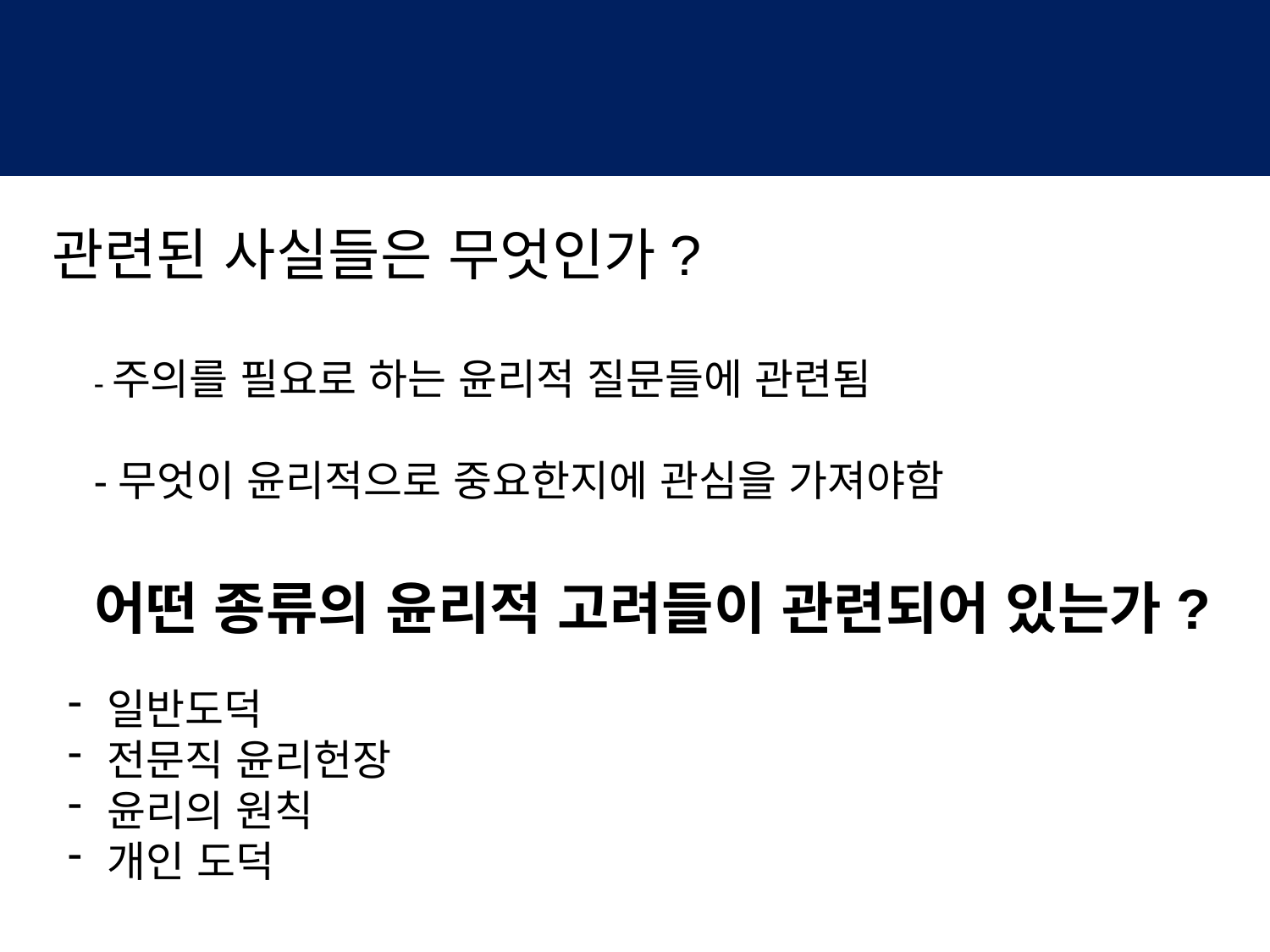

관련된 사실들은 무엇인가?
-주의를 필요로 하는 윤리적 질문들에 관련됨

-무엇이 윤리적으로 중요한지에 관심을 가져야함
어떤 종류의 윤리적 고려들이 관련되어 있는가?
일반도덕
전문직 윤리헌장
윤리의 원칙
개인 도덕